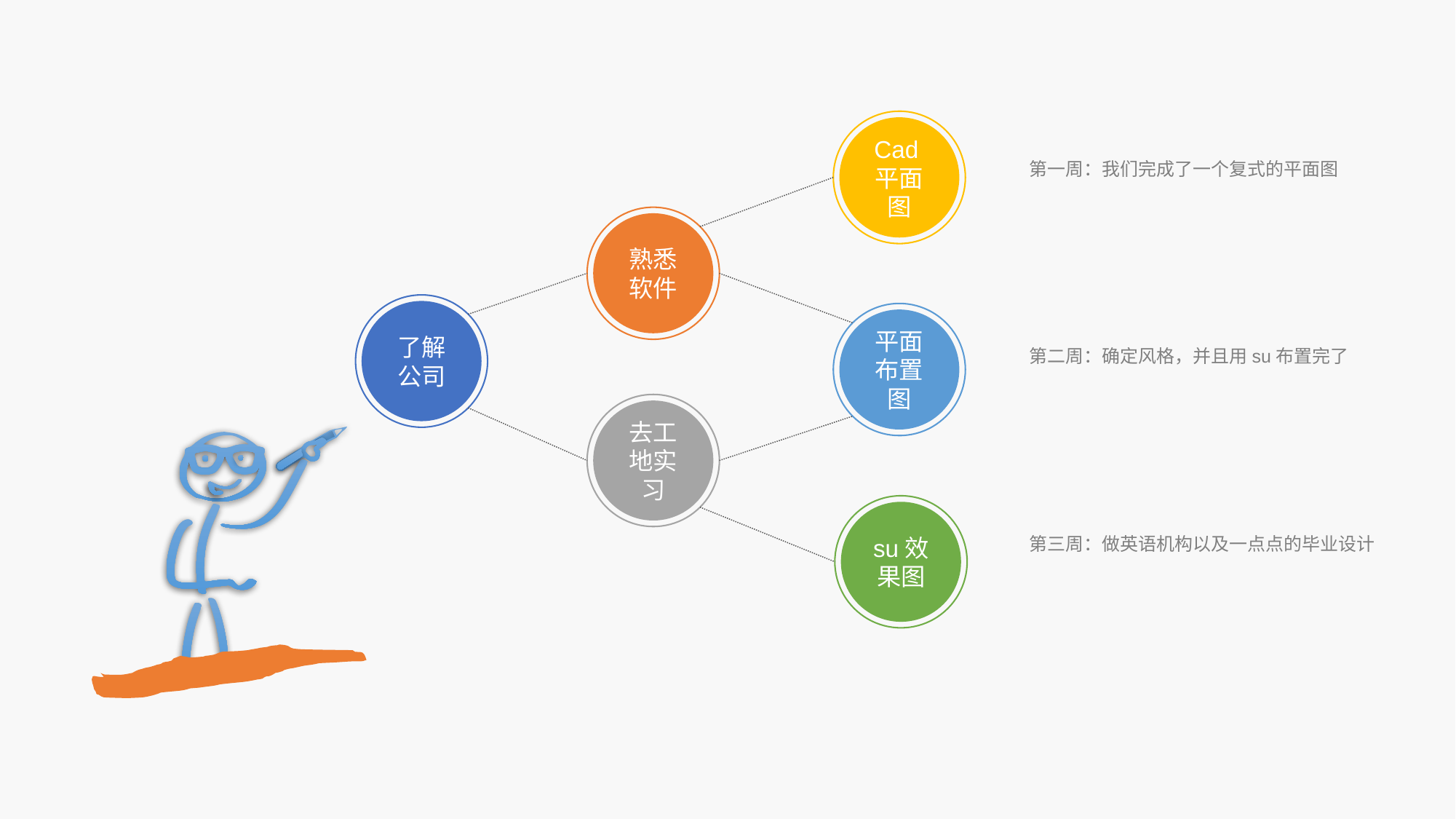

Cad平面图
第一周：我们完成了一个复式的平面图

熟悉软件

了解公司

平面布置图
第二周：确定风格，并且用su布置完了

去工地实习

su效果图
第三周：做英语机构以及一点点的毕业设计